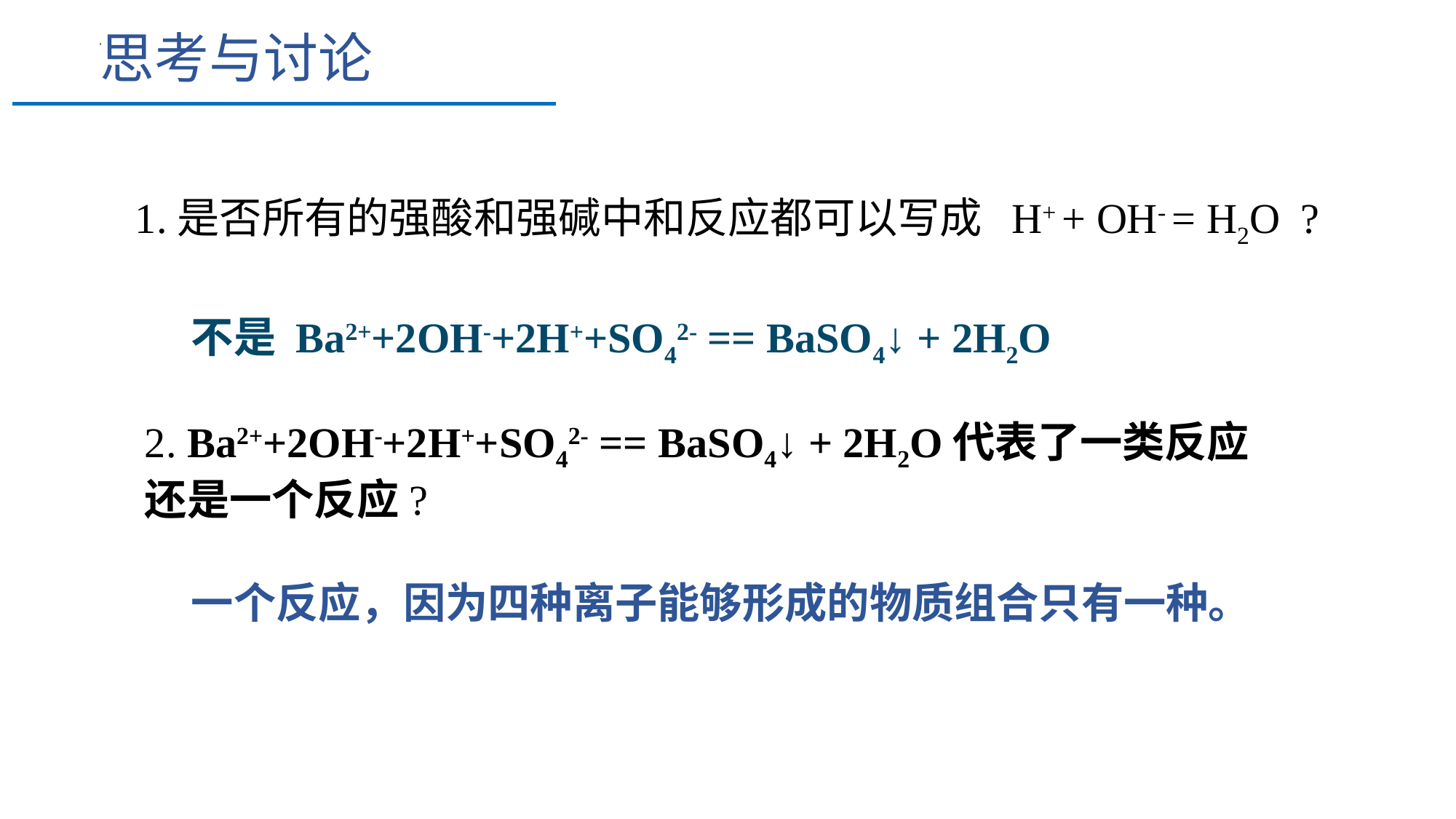

思考与讨论
1.是否所有的强酸和强碱中和反应都可以写成  H+ + OH- = H2O  ?
不是 Ba2++2OH-+2H++SO42- == BaSO4↓ + 2H2O
2. Ba2++2OH-+2H++SO42- == BaSO4↓ + 2H2O代表了一类反应
还是一个反应?
一个反应，因为四种离子能够形成的物质组合只有一种。